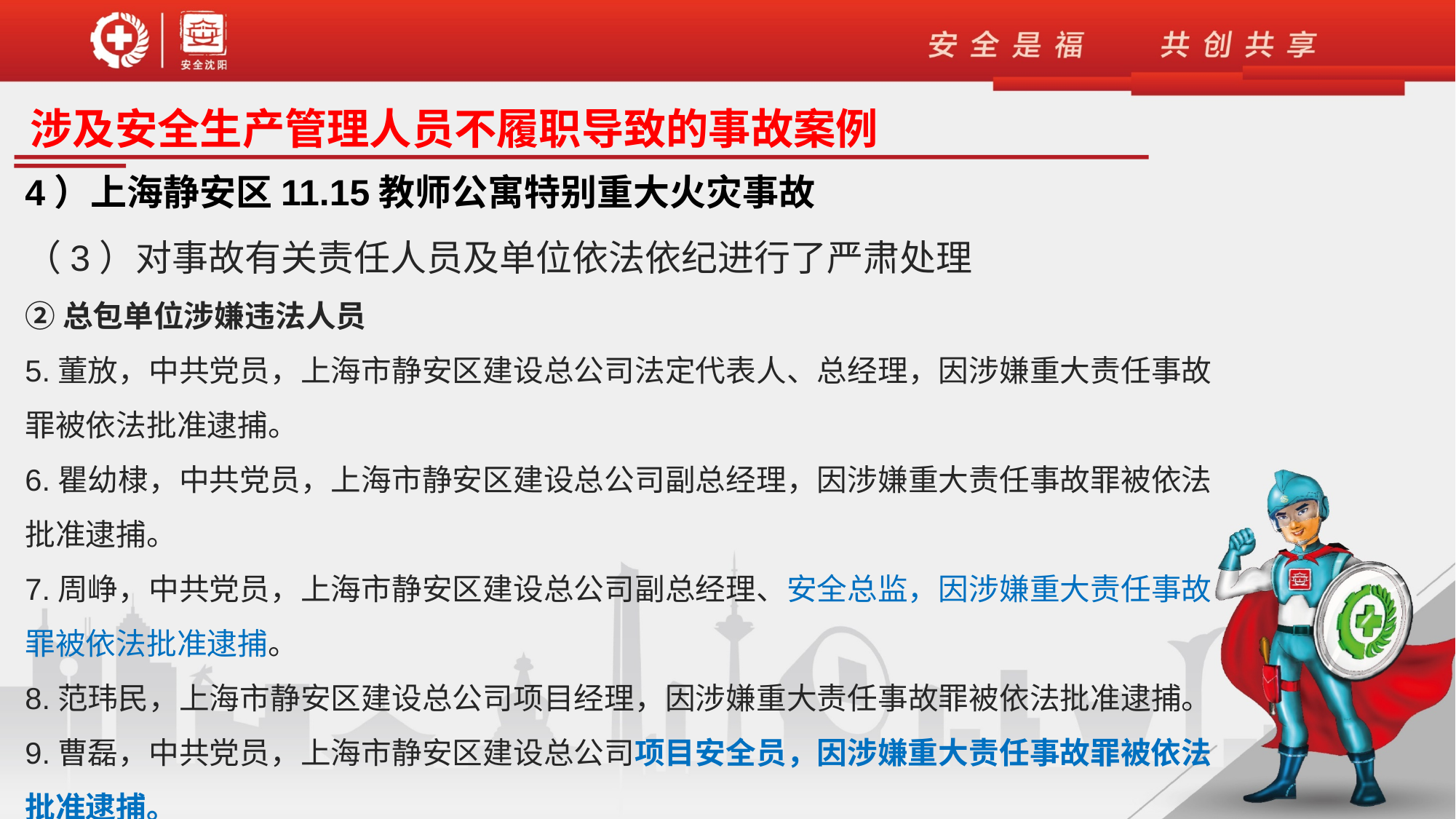

涉及安全生产管理人员不履职导致的事故案例
4）上海静安区11.15教师公寓特别重大火灾事故
（3）对事故有关责任人员及单位依法依纪进行了严肃处理
②总包单位涉嫌违法人员
5.董放，中共党员，上海市静安区建设总公司法定代表人、总经理，因涉嫌重大责任事故罪被依法批准逮捕。
6.瞿幼棣，中共党员，上海市静安区建设总公司副总经理，因涉嫌重大责任事故罪被依法批准逮捕。
7.周峥，中共党员，上海市静安区建设总公司副总经理、安全总监，因涉嫌重大责任事故罪被依法批准逮捕。
8.范玮民，上海市静安区建设总公司项目经理，因涉嫌重大责任事故罪被依法批准逮捕。
9.曹磊，中共党员，上海市静安区建设总公司项目安全员，因涉嫌重大责任事故罪被依法批准逮捕。